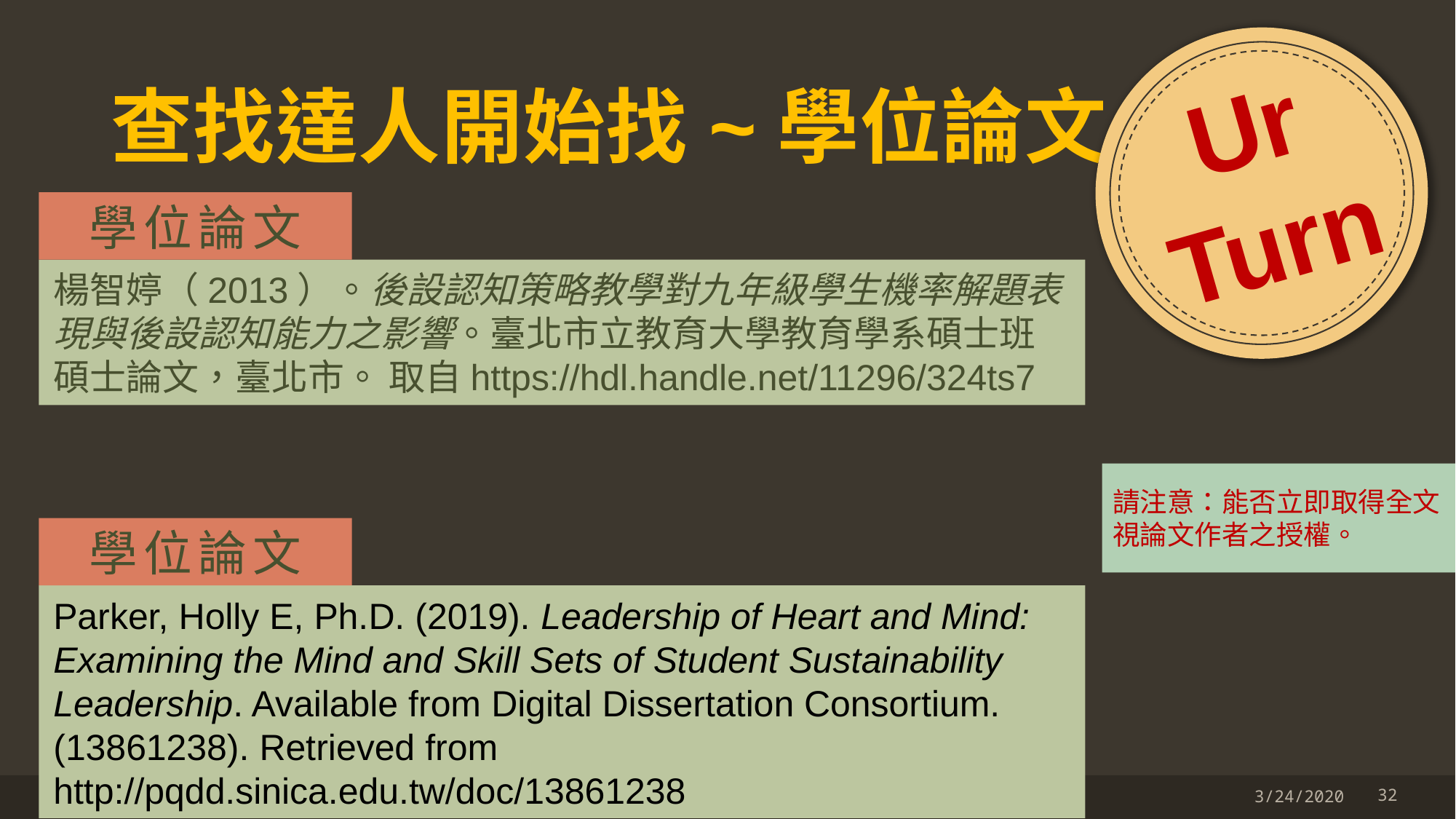

Ur
Turn
# 查找達人開始找~學位論文
學位論文
楊智婷（2013）。後設認知策略教學對九年級學生機率解題表現與後設認知能力之影響。臺北市立教育大學教育學系碩士班碩士論文，臺北市。 取自https://hdl.handle.net/11296/324ts7
請注意：能否立即取得全文視論文作者之授權。
學位論文
Parker, Holly E, Ph.D. (2019). Leadership of Heart and Mind: Examining the Mind and Skill Sets of Student Sustainability Leadership. Available from Digital Dissertation Consortium. (13861238). Retrieved from http://pqdd.sinica.edu.tw/doc/13861238
3/24/2020
32